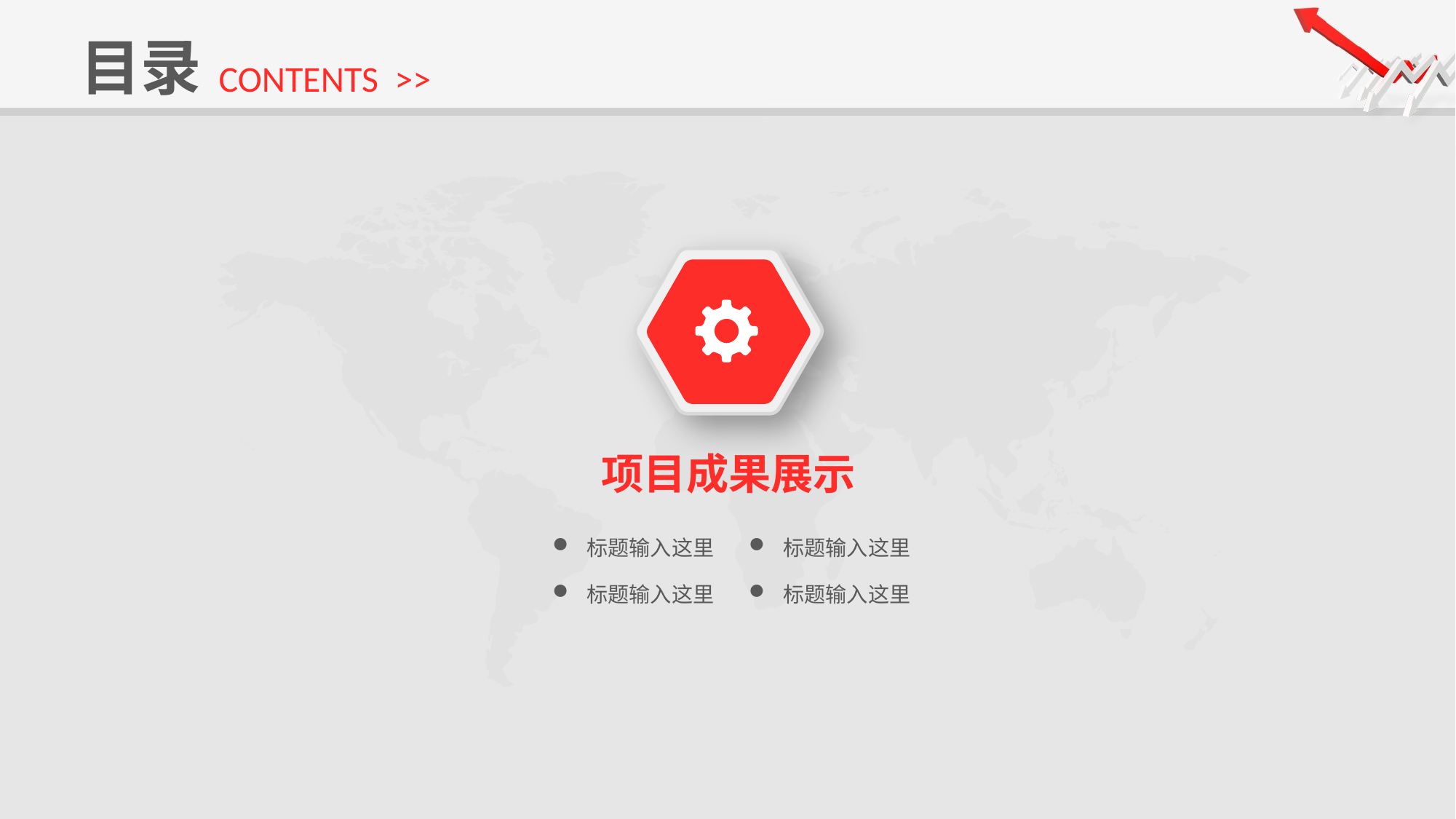

目录
CONTENTS  >>

项目成果展示
标题输入这里
标题输入这里
标题输入这里
标题输入这里